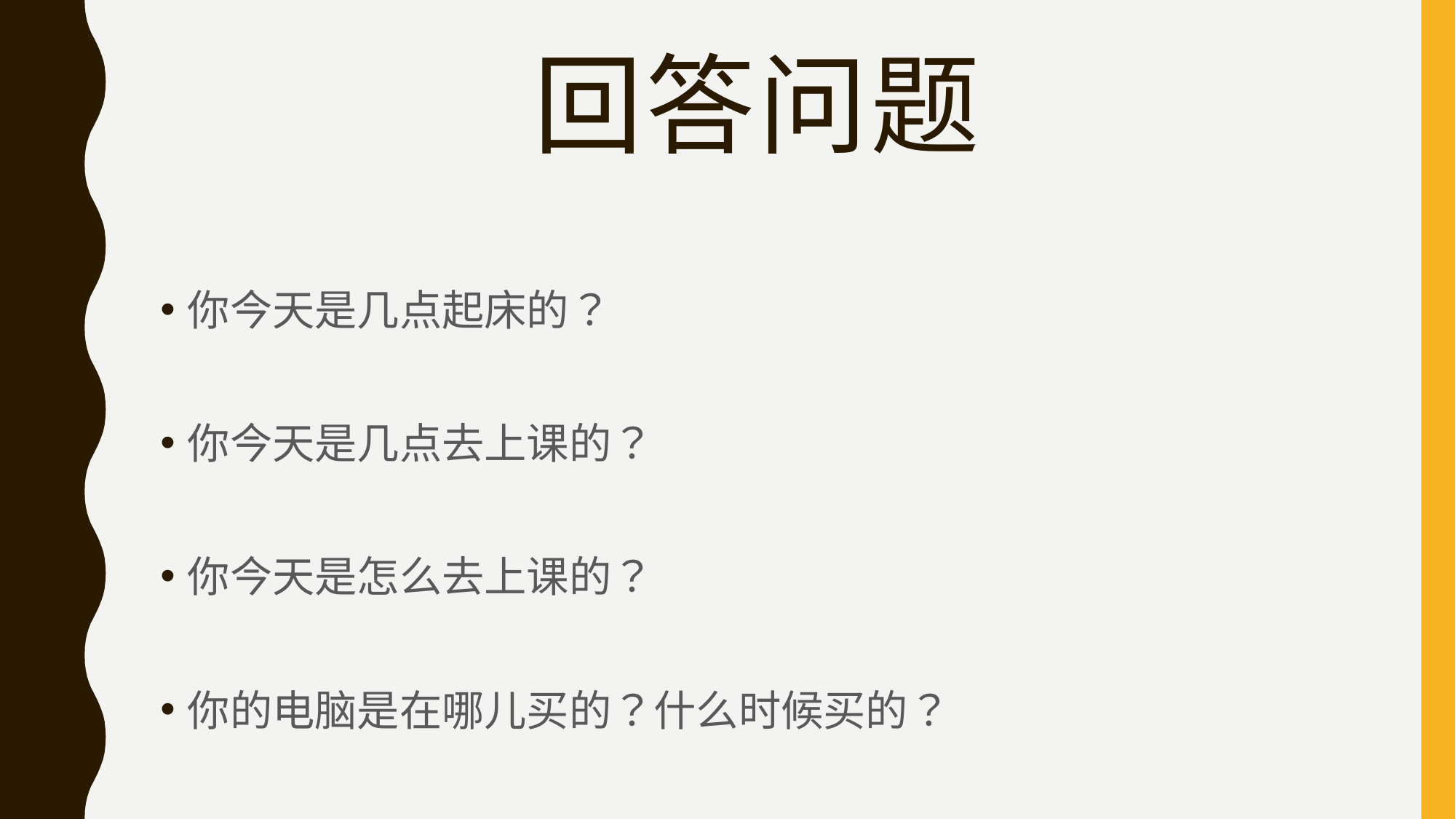

# 回答问题
你今天是几点起床的？

你今天是几点去上课的？

你今天是怎么去上课的？

你的电脑是在哪儿买的？什么时候买的？